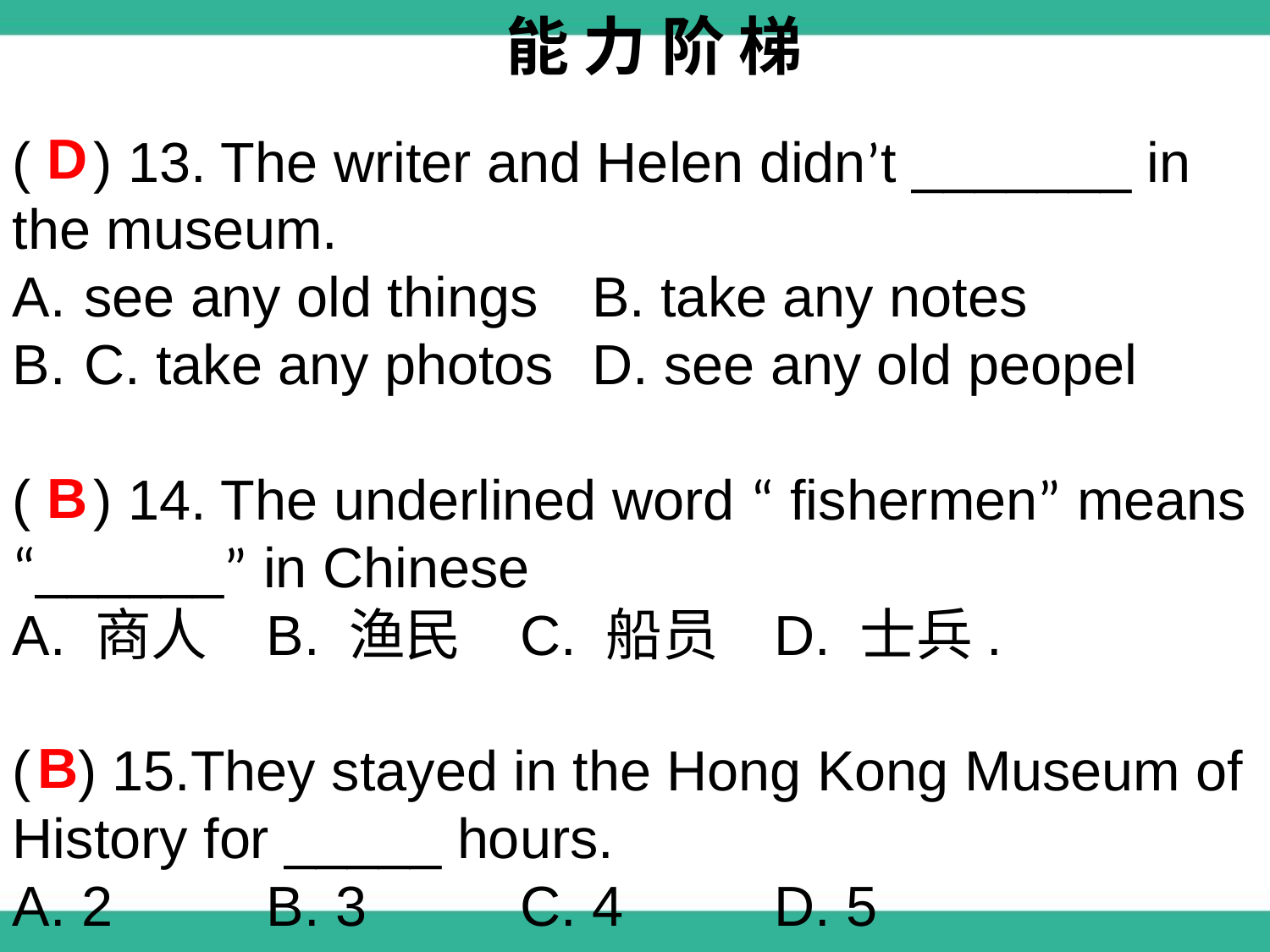

能 力 阶 梯
D
(    ) 13. The writer and Helen didn’t _______ in the museum.
see any old things 	B. take any notes
C. take any photos 	D. see any old peopel

(    ) 14. The underlined word “ fishermen” means “______” in Chinese
A. 商人	B. 渔民	C. 船员	D. 士兵.

(   ) 15.They stayed in the Hong Kong Museum of History for _____ hours.
A. 2		B. 3		C. 4 		D. 5
B
B